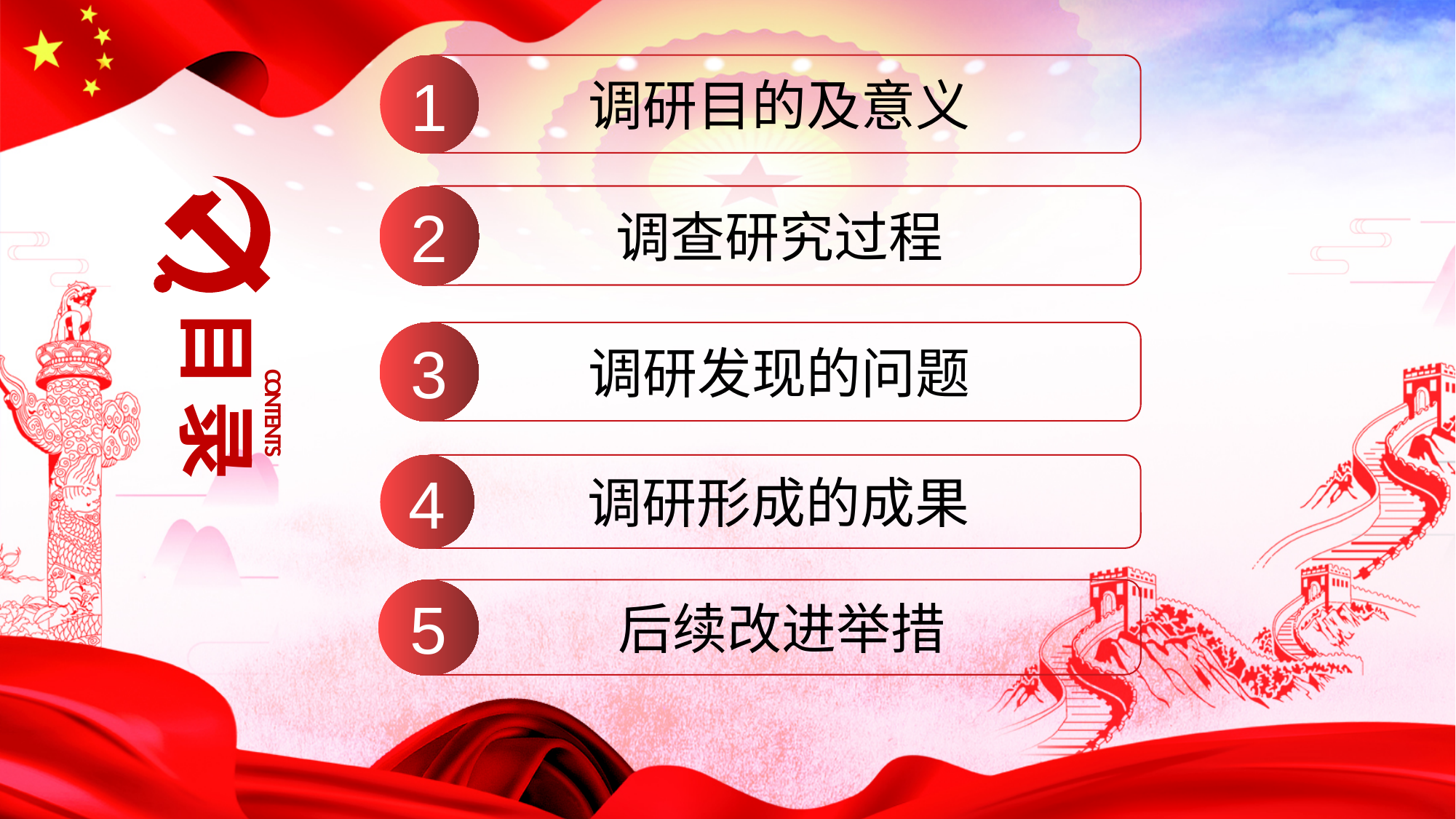

1
调研目的及意义

2
调查研究过程
目录
CONTENTS
3
调研发现的问题
4
调研形成的成果
5
后续改进举措